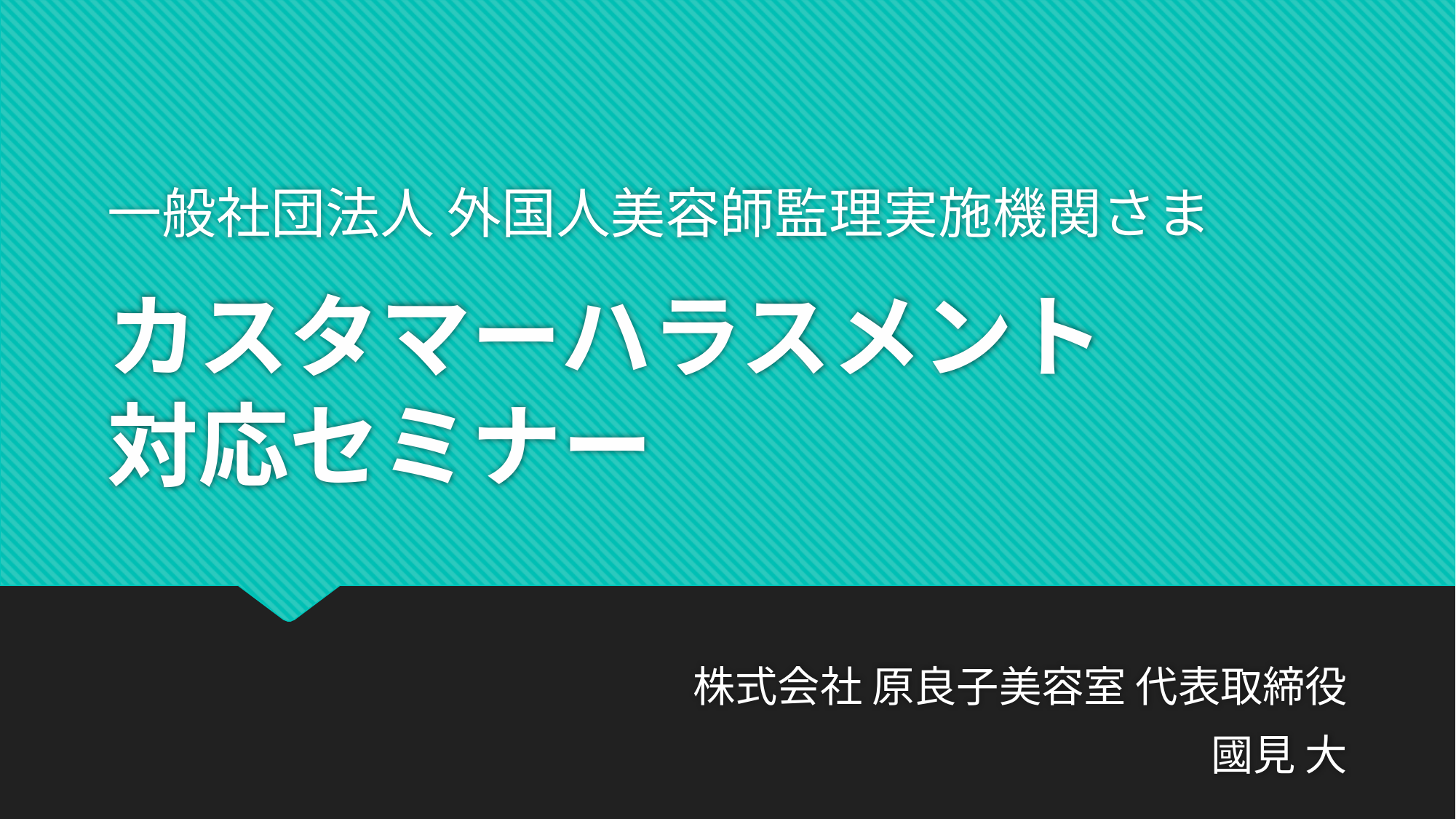

一般社団法人 外国人美容師監理実施機関さま
# カスタマーハラスメント 対応セミナー
株式会社 原良子美容室 代表取締役
國見 大